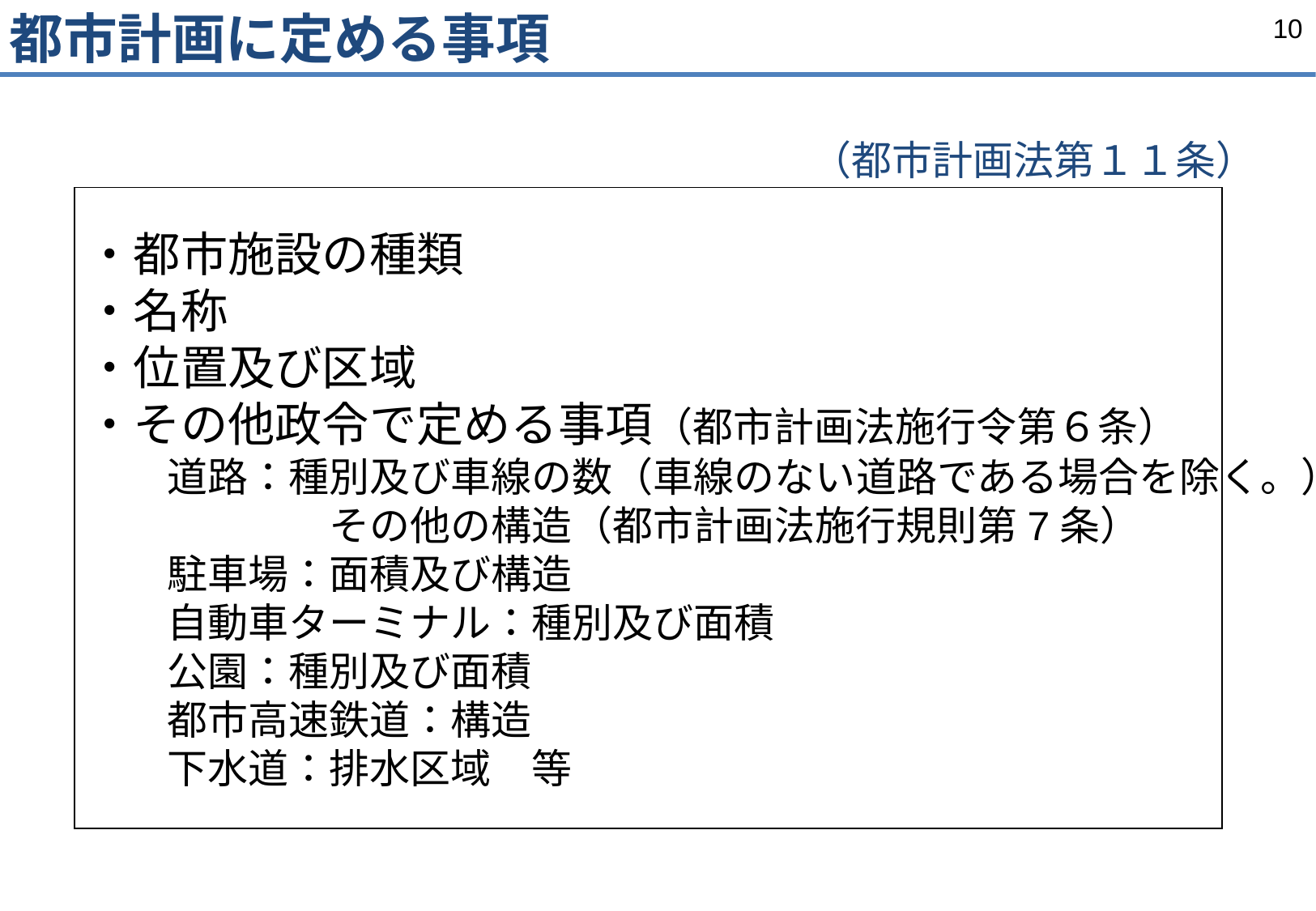

都市計画に定める事項
# （都市計画法第１１条）
・都市施設の種類
・名称
・位置及び区域
・その他政令で定める事項（都市計画法施行令第６条）
　　道路：種別及び車線の数（車線のない道路である場合を除く。）
　　　　　　その他の構造（都市計画法施行規則第7条）
　　駐車場：面積及び構造
　　自動車ターミナル：種別及び面積
　　公園：種別及び面積
　　都市高速鉄道：構造
　　下水道：排水区域　等